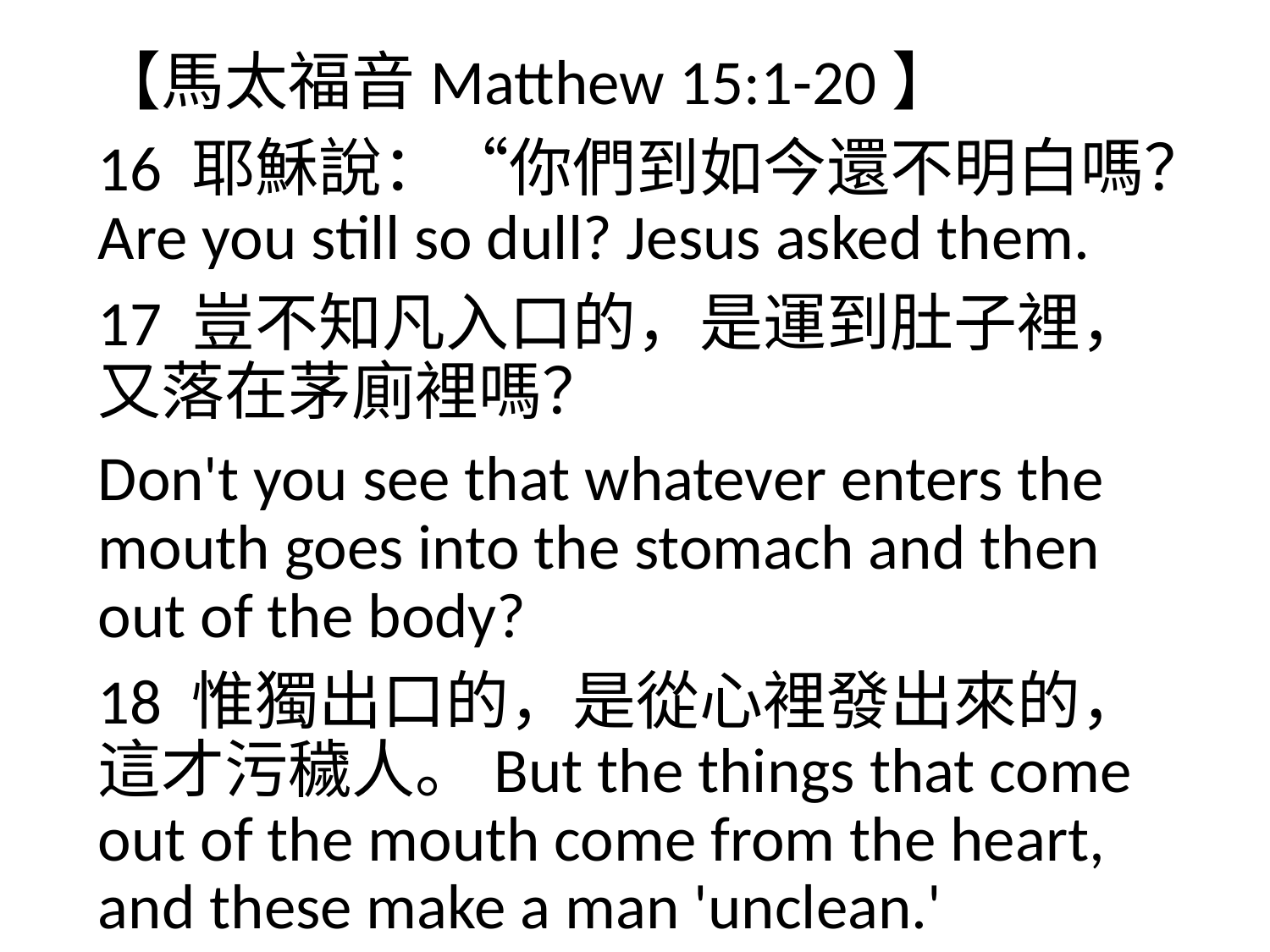

【馬太福音Matthew 15:1-20】
16 耶穌說：“你們到如今還不明白嗎？Are you still so dull? Jesus asked them.
17 豈不知凡入口的，是運到肚子裡，又落在茅廁裡嗎？
Don't you see that whatever enters the mouth goes into the stomach and then out of the body?
18 惟獨出口的，是從心裡發出來的，這才污穢人。But the things that come out of the mouth come from the heart, and these make a man 'unclean.'